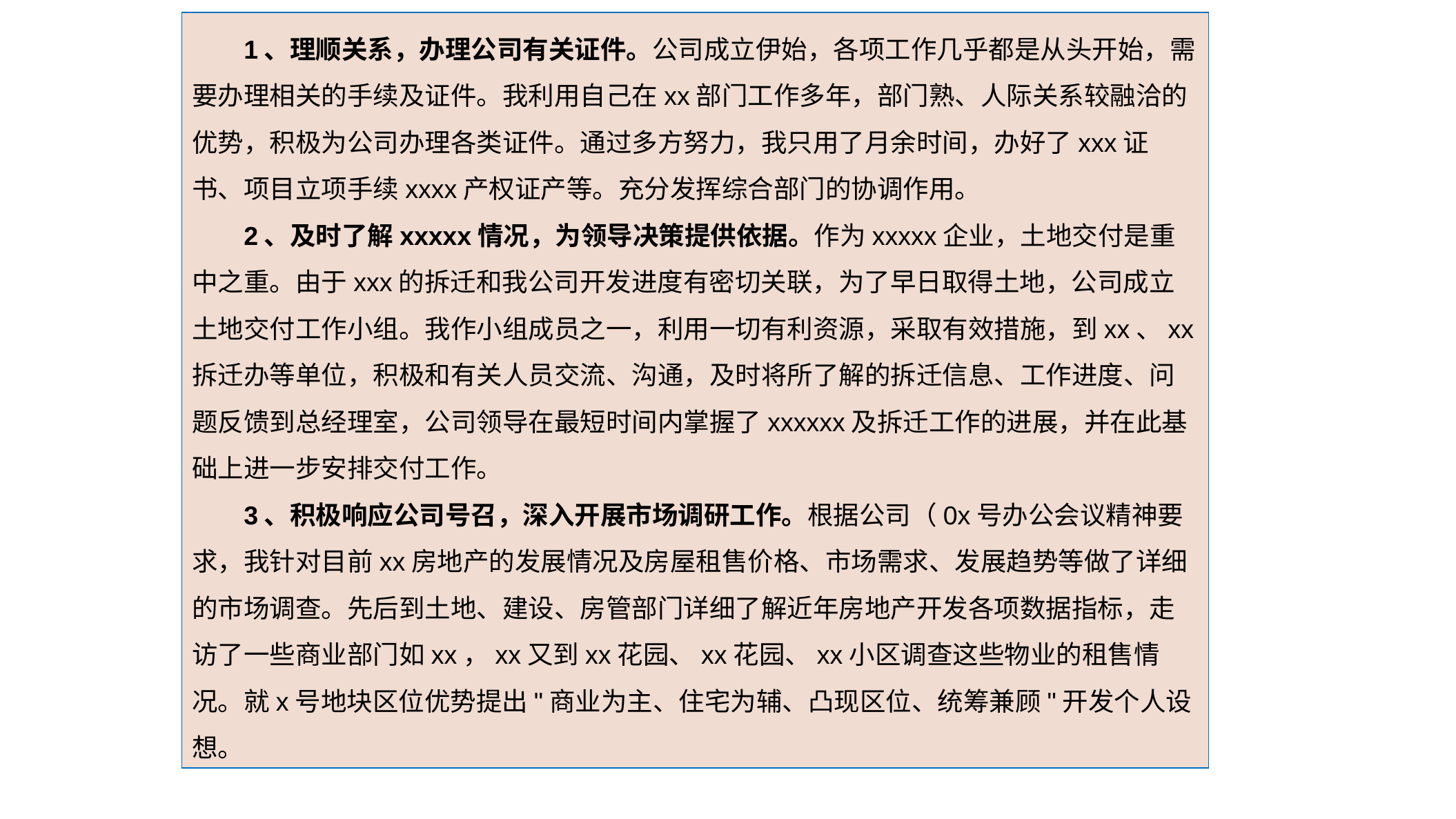

1、理顺关系，办理公司有关证件。公司成立伊始，各项工作几乎都是从头开始，需要办理相关的手续及证件。我利用自己在xx部门工作多年，部门熟、人际关系较融洽的优势，积极为公司办理各类证件。通过多方努力，我只用了月余时间，办好了xxx证书、项目立项手续xxxx产权证产等。充分发挥综合部门的协调作用。
2、及时了解xxxxx情况，为领导决策提供依据。作为xxxxx企业，土地交付是重中之重。由于xxx的拆迁和我公司开发进度有密切关联，为了早日取得土地，公司成立土地交付工作小组。我作小组成员之一，利用一切有利资源，采取有效措施，到xx、xx拆迁办等单位，积极和有关人员交流、沟通，及时将所了解的拆迁信息、工作进度、问题反馈到总经理室，公司领导在最短时间内掌握了xxxxxx及拆迁工作的进展，并在此基础上进一步安排交付工作。
3、积极响应公司号召，深入开展市场调研工作。根据公司（0x号办公会议精神要求，我针对目前xx房地产的发展情况及房屋租售价格、市场需求、发展趋势等做了详细的市场调查。先后到土地、建设、房管部门详细了解近年房地产开发各项数据指标，走访了一些商业部门如xx，xx又到xx花园、xx花园、xx小区调查这些物业的租售情况。就x号地块区位优势提出"商业为主、住宅为辅、凸现区位、统筹兼顾"开发个人设想。